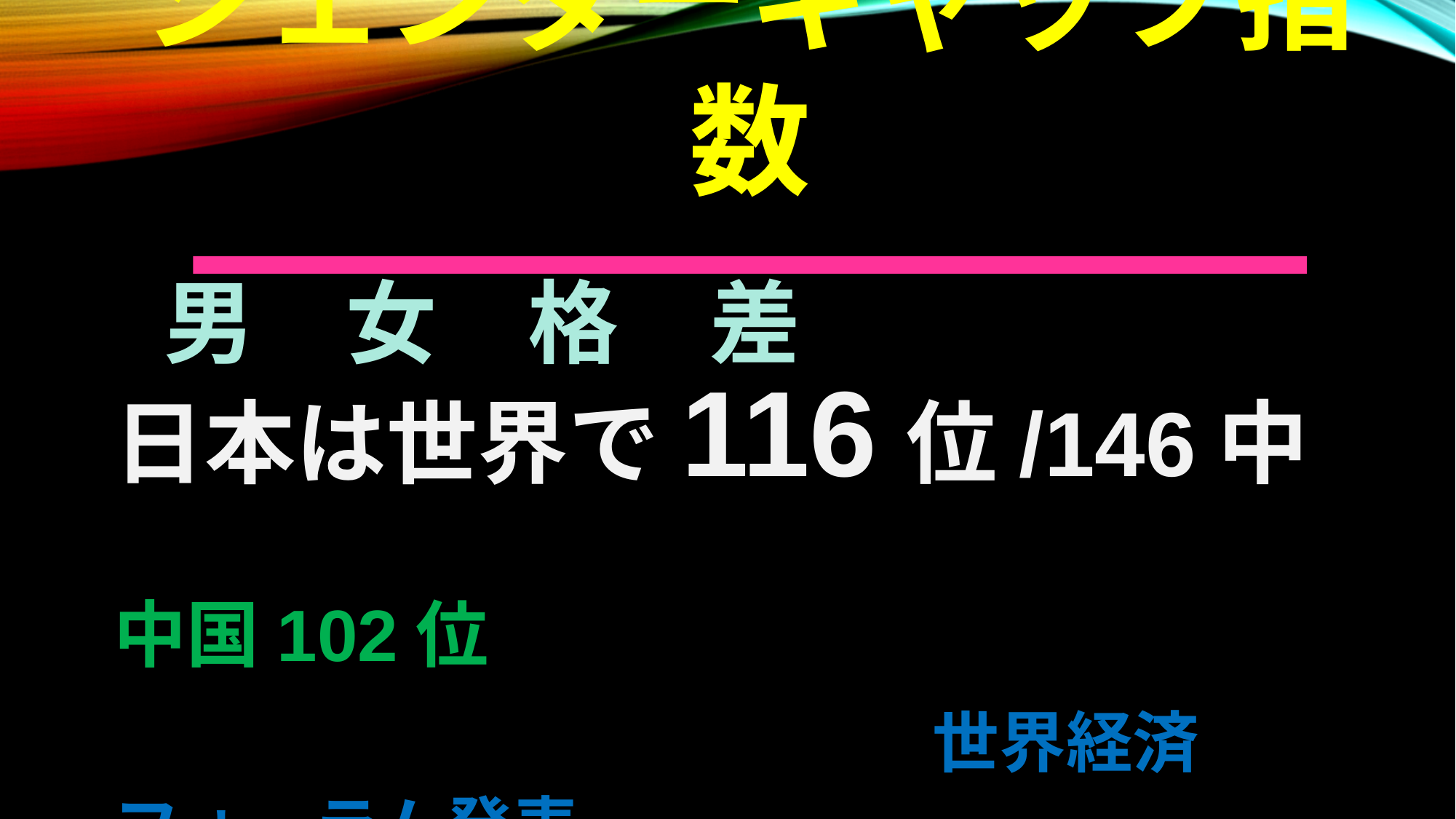

ジェンダーギャップ指数

日本は世界で116位/146中
　　　　　　　　　　　　　　　　　中国102位
　　　　　　　　　世界経済フォーラム発表

男　女　格　差